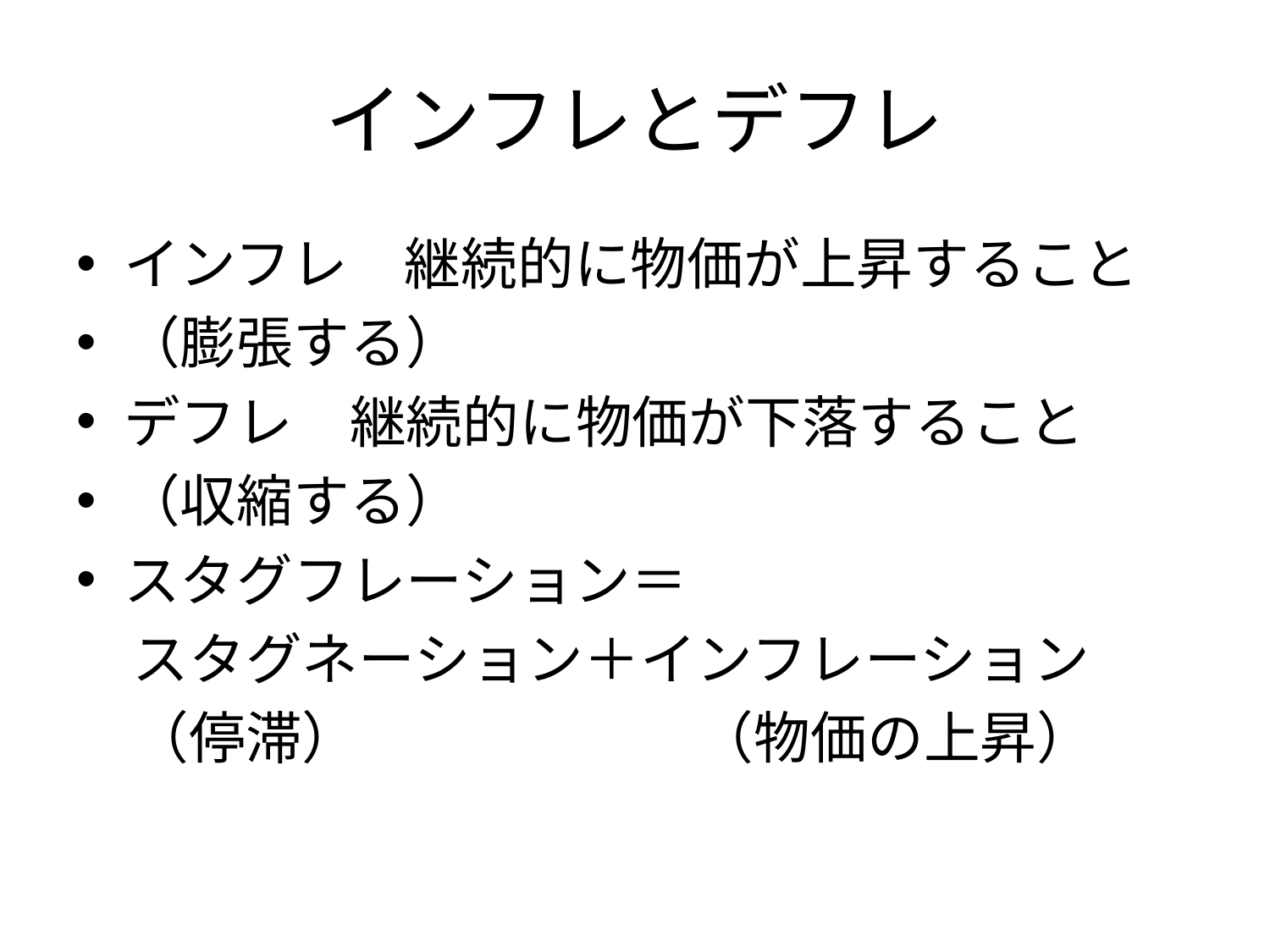

# インフレとデフレ
インフレ　継続的に物価が上昇すること
（膨張する）
デフレ　継続的に物価が下落すること
（収縮する）
スタグフレーション＝
　スタグネーション＋インフレーション
　（停滞）　　　　　　（物価の上昇）